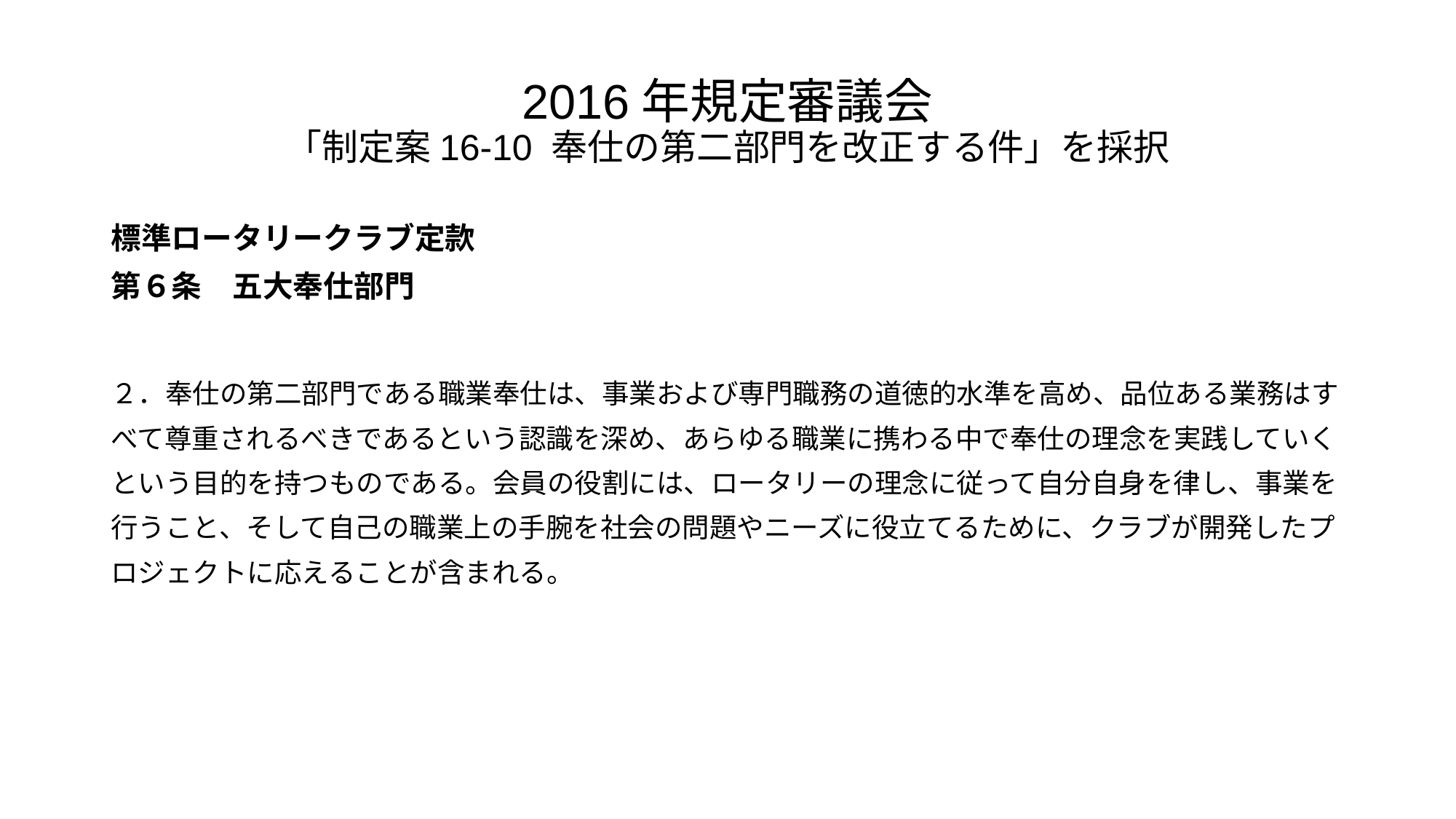

# 2016年規定審議会 「制定案16-10 奉仕の第二部門を改正する件」を採択
標準ロータリークラブ定款
第６条　五大奉仕部門

２．奉仕の第二部門である職業奉仕は、事業および専門職務の道徳的水準を高め、品位ある業務はす
べて尊重されるべきであるという認識を深め、あらゆる職業に携わる中で奉仕の理念を実践していく
という目的を持つものである。会員の役割には、ロータリーの理念に従って自分自身を律し、事業を
行うこと、そして自己の職業上の手腕を社会の問題やニーズに役立てるために、クラブが開発したプ
ロジェクトに応えることが含まれる。